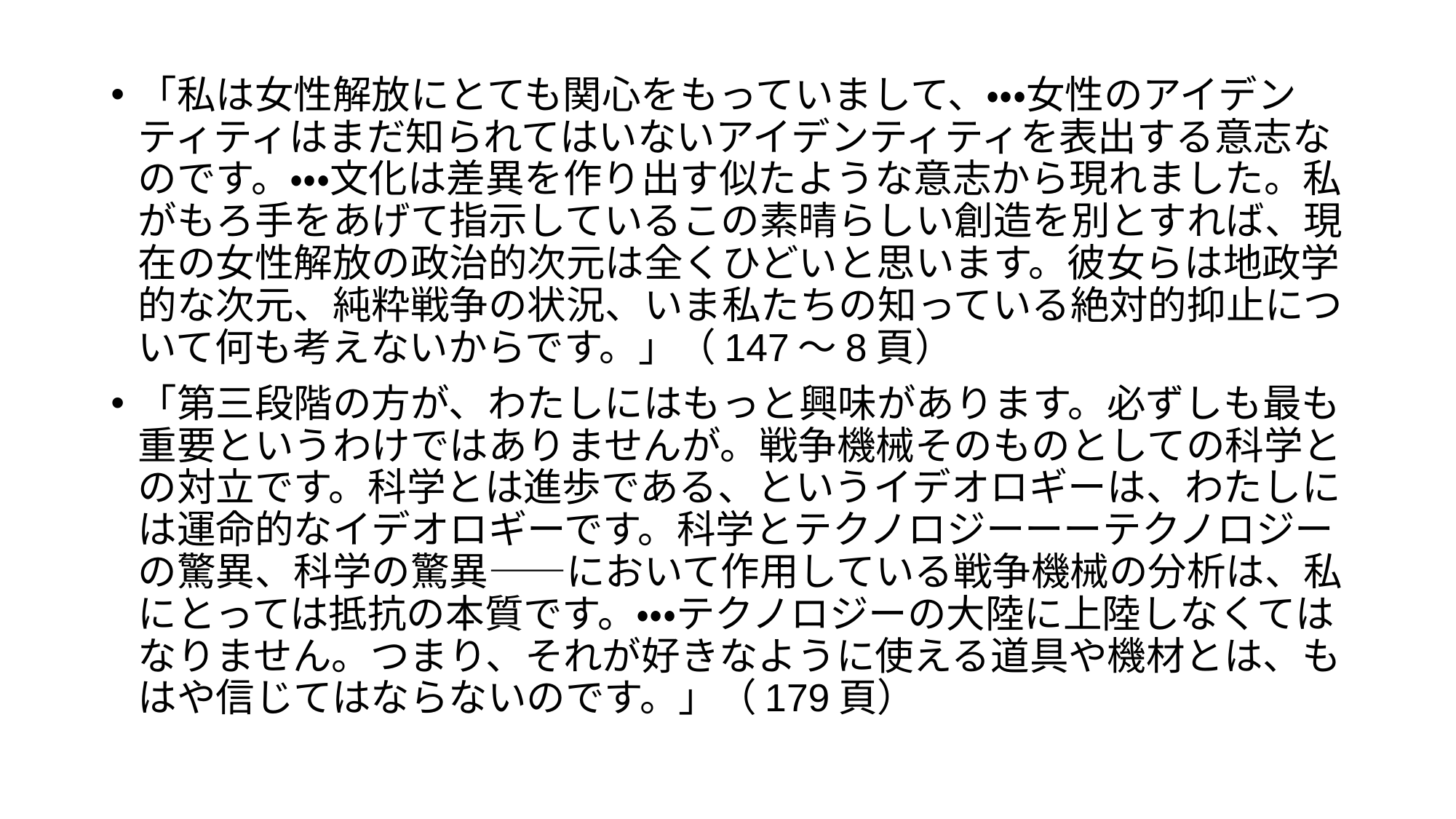

#
「私は女性解放にとても関心をもっていまして、・・・女性のアイデンティティはまだ知られてはいないアイデンティティを表出する意志なのです。・・・文化は差異を作り出す似たような意志から現れました。私がもろ手をあげて指示しているこの素晴らしい創造を別とすれば、現在の女性解放の政治的次元は全くひどいと思います。彼女らは地政学的な次元、純粋戦争の状況、いま私たちの知っている絶対的抑止について何も考えないからです。」（147～8頁）
「第三段階の方が、わたしにはもっと興味があります。必ずしも最も重要というわけではありませんが。戦争機械そのものとしての科学との対立です。科学とは進歩である、というイデオロギーは、わたしには運命的なイデオロギーです。科学とテクノロジーーーテクノロジーの驚異、科学の驚異――において作用している戦争機械の分析は、私にとっては抵抗の本質です。・・・テクノロジーの大陸に上陸しなくてはなりません。つまり、それが好きなように使える道具や機材とは、もはや信じてはならないのです。」（179頁）